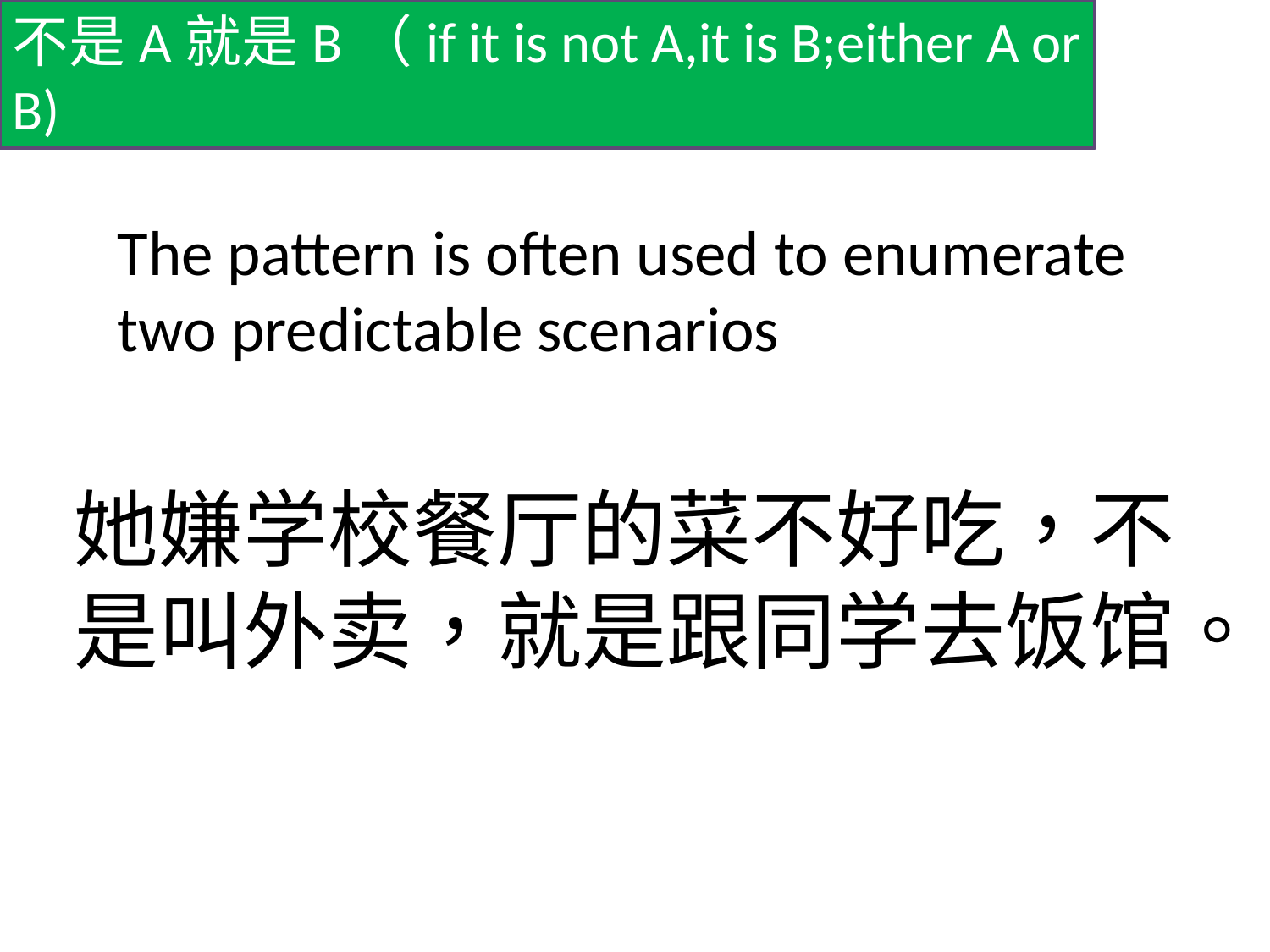

不是A就是B（if it is not A,it is B;either A or B)
The pattern is often used to enumerate two predictable scenarios
她嫌学校餐厅的菜不好吃，不是叫外卖，就是跟同学去饭馆。